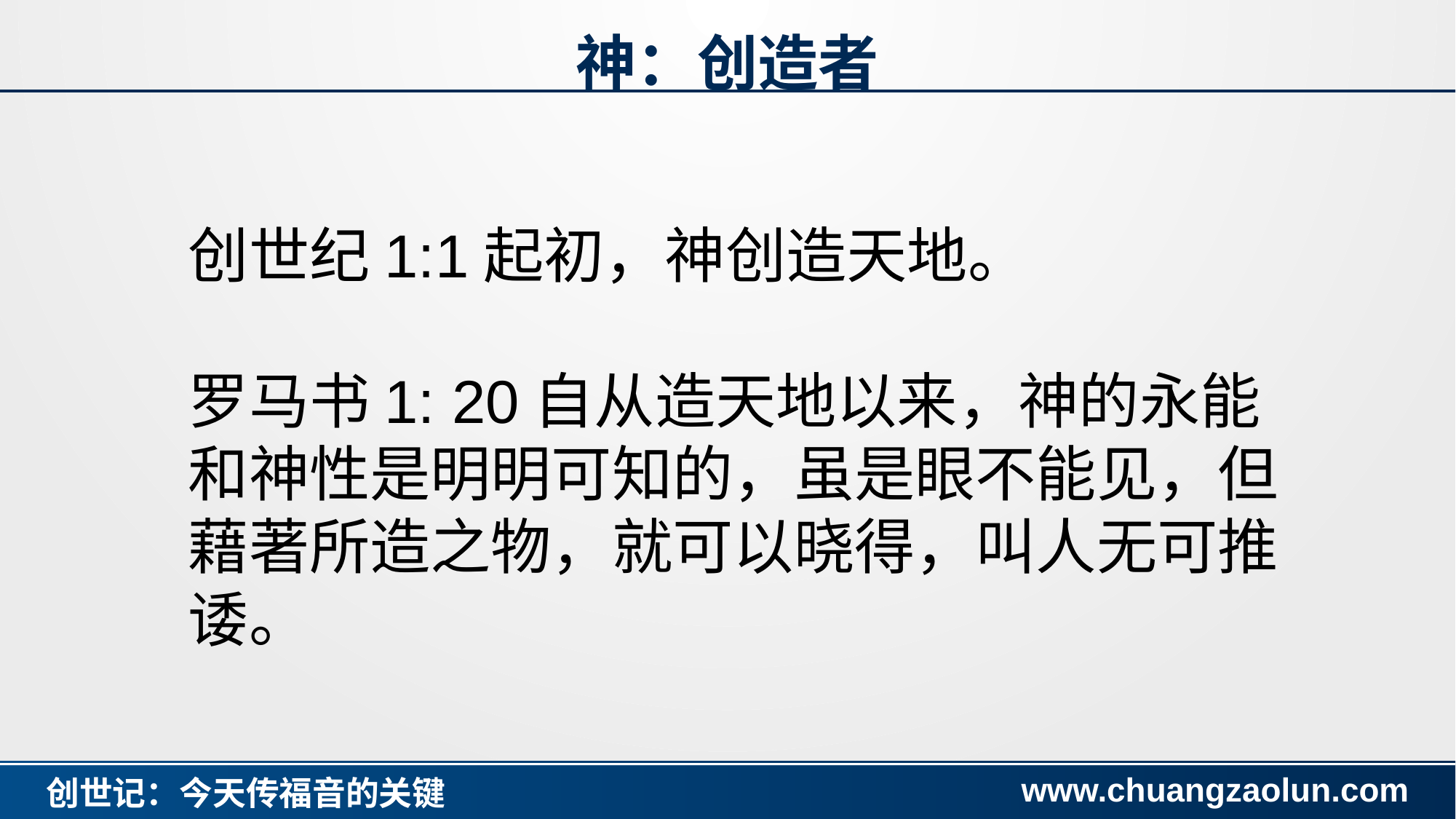

#
神：创造者
创世纪1:1起初，神创造天地。

罗马书1: 20自从造天地以来，神的永能和神性是明明可知的，虽是眼不能见，但藉著所造之物，就可以晓得，叫人无可推诿。